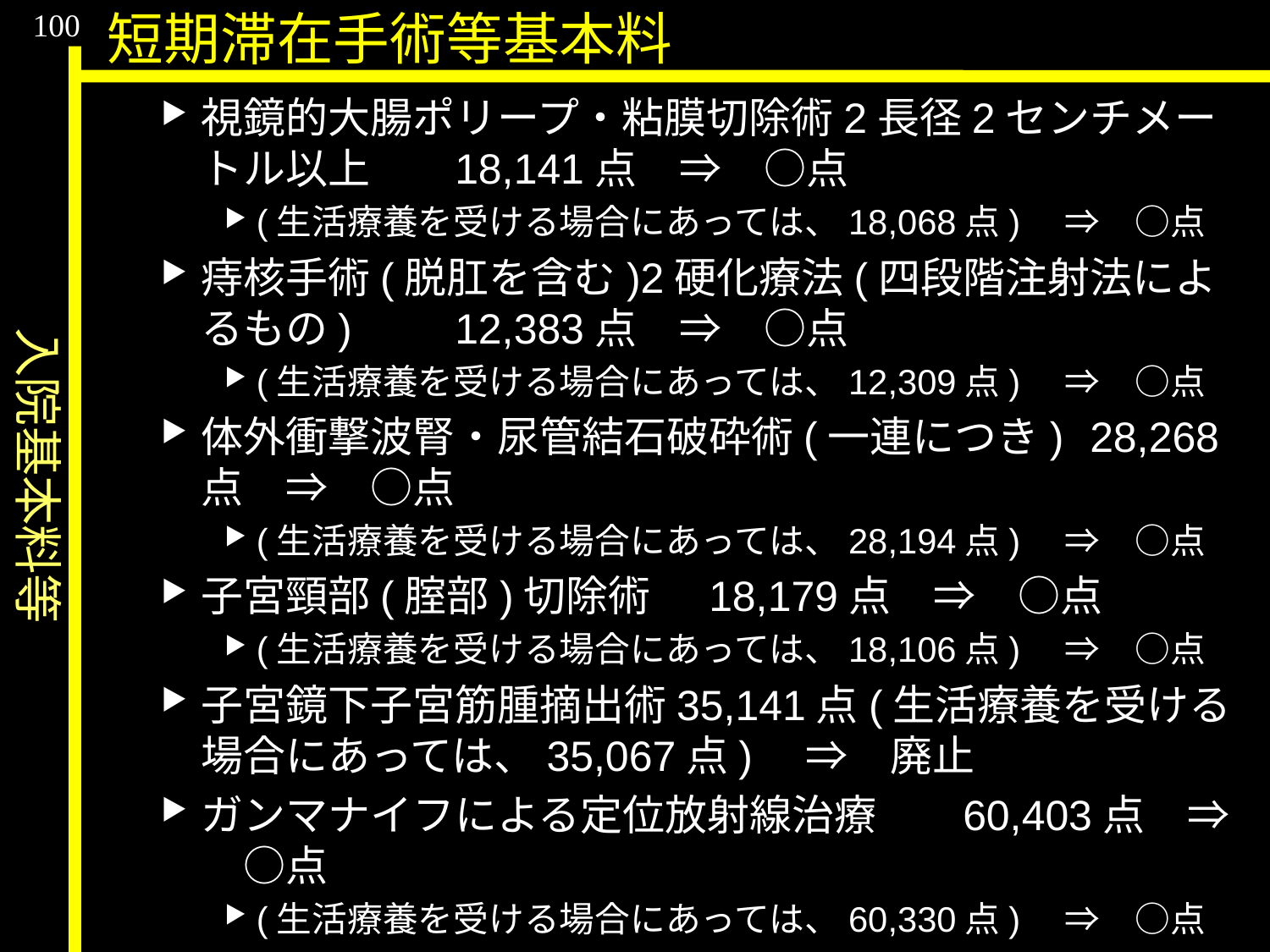

入院基本料等
100
短期滞在手術等基本料

視鏡的大腸ポリープ・粘膜切除術2長径2センチメートル以上	18,141点　⇒　○点
(生活療養を受ける場合にあっては、18,068点)　⇒　○点
痔核手術(脱肛を含む)2硬化療法(四段階注射法によるもの)	12,383点　⇒　○点
(生活療養を受ける場合にあっては、12,309点)　⇒　○点
体外衝撃波腎・尿管結石破砕術(一連につき)	28,268点　⇒　○点
(生活療養を受ける場合にあっては、28,194点)　⇒　○点
子宮頸部(腟部)切除術	18,179点　⇒　○点
(生活療養を受ける場合にあっては、18,106点)　⇒　○点
子宮鏡下子宮筋腫摘出術35,141点(生活療養を受ける場合にあっては、35,067点)　⇒　廃止
ガンマナイフによる定位放射線治療	60,403点　⇒　○点
(生活療養を受ける場合にあっては、60,330点)　⇒　○点